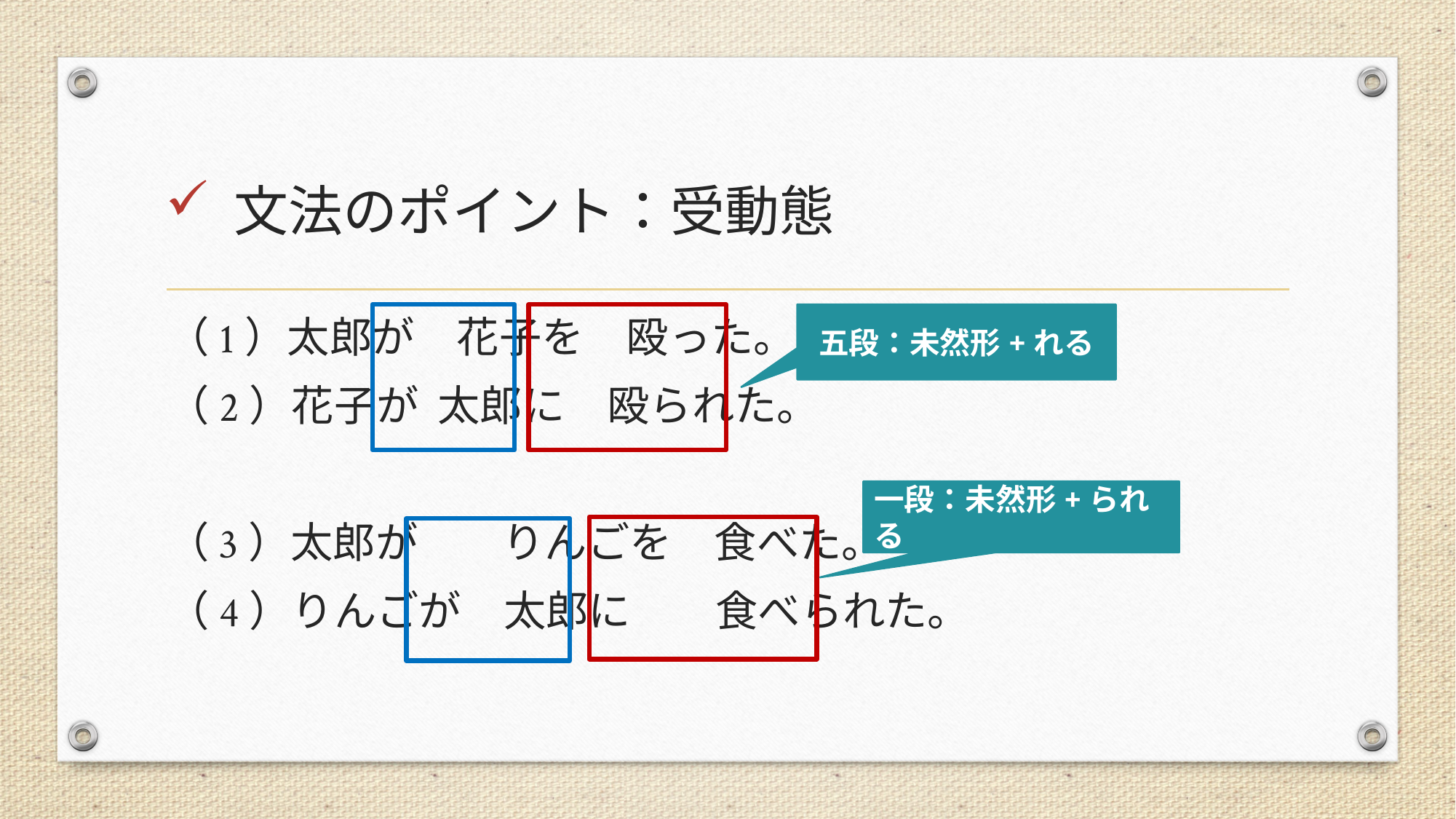

# 文法のポイント：受動態

五段：未然形+れる

（1）太郎が　花子を　殴った。
（2）花子が  太郎に　殴られた。

（3）太郎が　　りんごを　食べた。
（4）りんごが　太郎に　　食べられた。
一段：未然形+られる

6